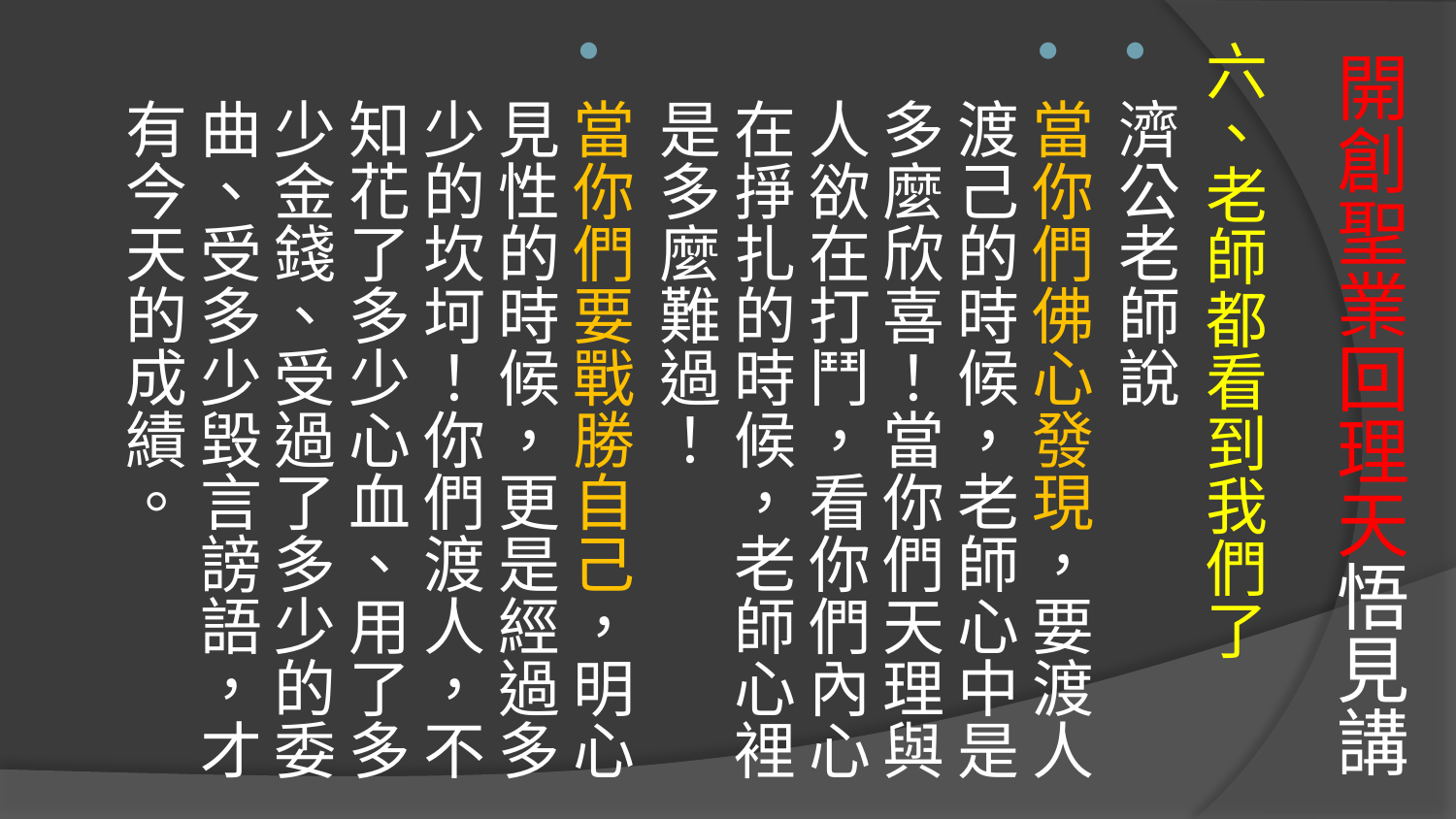

六、老師都看到我們了
濟公老師說
當你們佛心發現，要渡人渡己的時候，老師心中是多麼欣喜！當你們天理與人欲在打鬥，看你們內心在掙扎的時候，老師心裡是多麼難過！
當你們要戰勝自己，明心見性的時候，更是經過多少的坎坷！你們渡人，不知花了多少心血、用了多少金錢、受過了多少的委曲、受多少毀言謗語，才有今天的成績。

# 開創聖業回理天悟見講